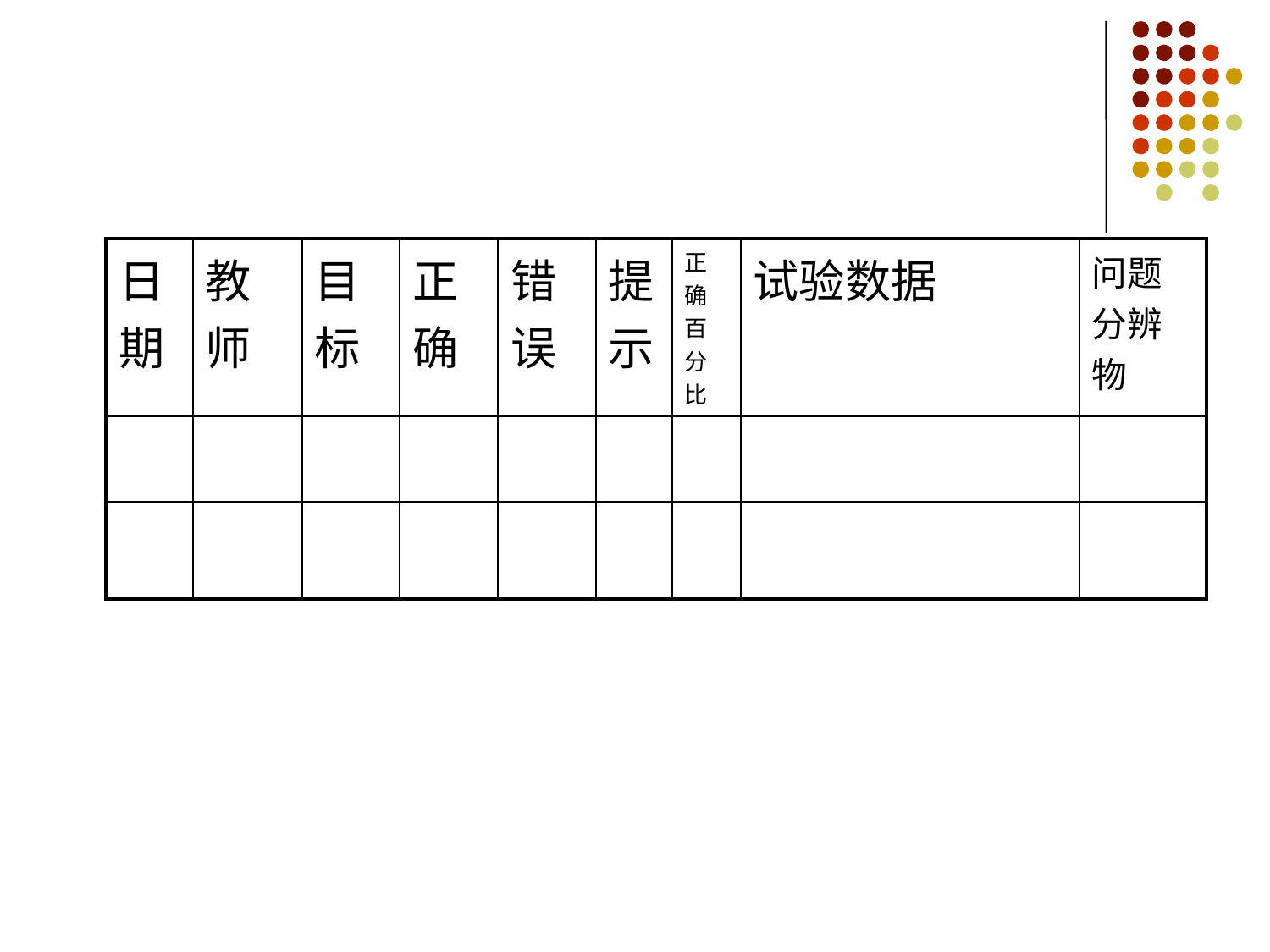

#

| 日期 | 教师 | 目标 | 正确 | 错误 | 提示 | 正确百分比 | 试验数据 | 问题分辨物 |
| --- | --- | --- | --- | --- | --- | --- | --- | --- |
|  |  |  |  |  |  |  |  |  |
|  |  |  |  |  |  |  |  |  |